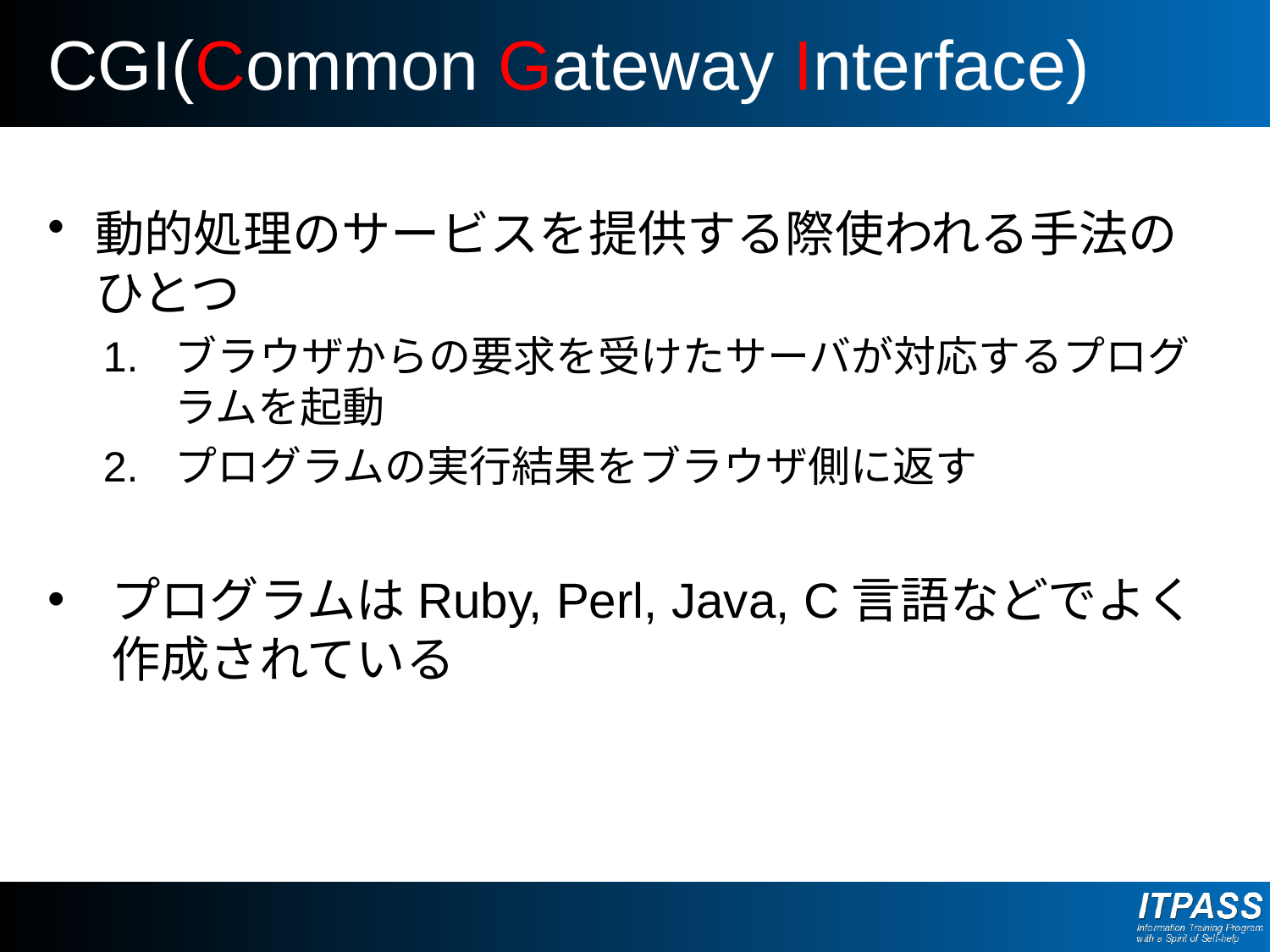

# CGI(Common Gateway Interface)
動的処理のサービスを提供する際使われる手法のひとつ
ブラウザからの要求を受けたサーバが対応するプログラムを起動
プログラムの実行結果をブラウザ側に返す

プログラムはRuby, Perl, Java, C言語などでよく作成されている